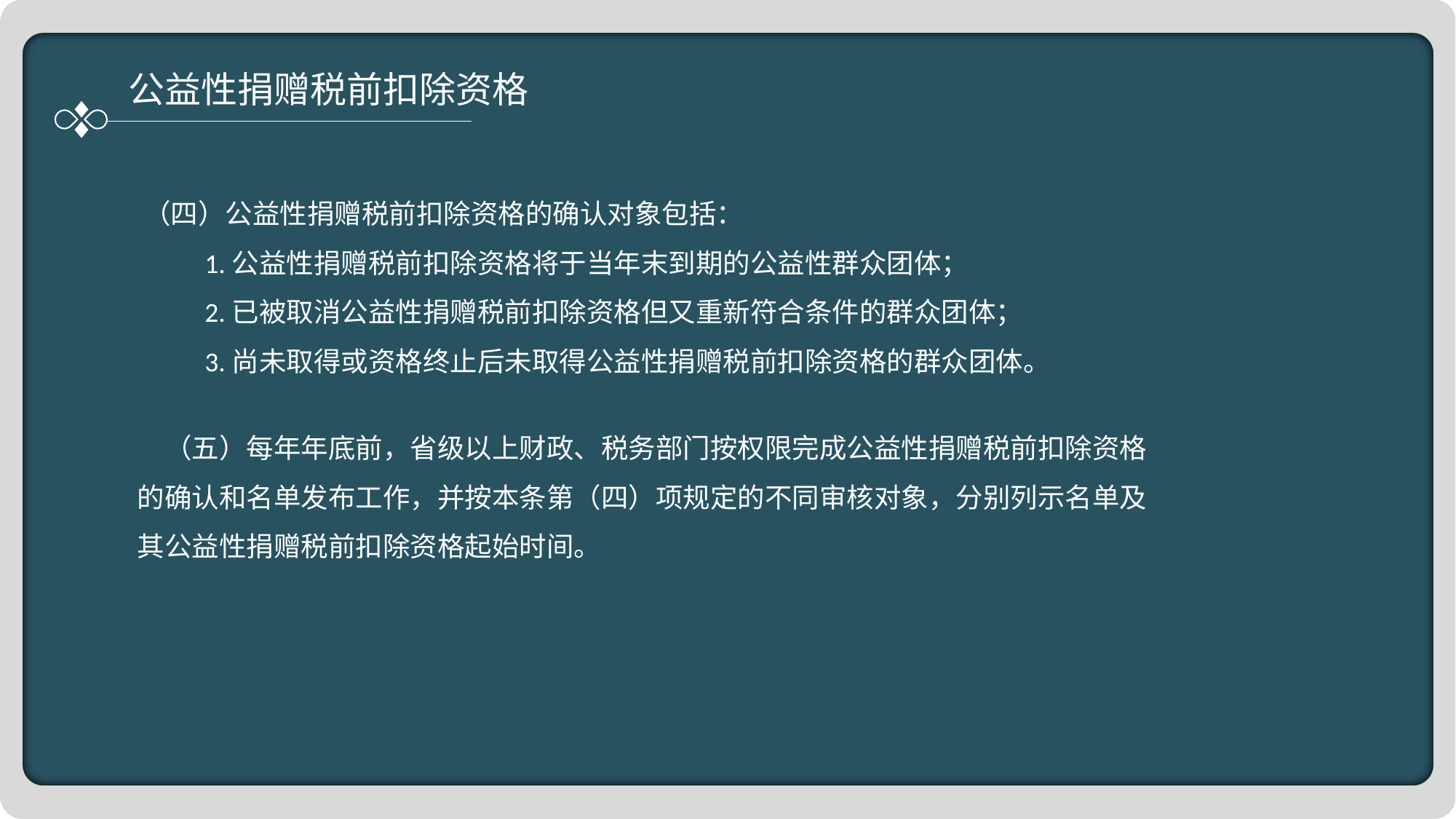

公益性捐赠税前扣除资格

（四）公益性捐赠税前扣除资格的确认对象包括：
　　1.公益性捐赠税前扣除资格将于当年末到期的公益性群众团体；
　　2.已被取消公益性捐赠税前扣除资格但又重新符合条件的群众团体；
　　3.尚未取得或资格终止后未取得公益性捐赠税前扣除资格的群众团体。
　（五）每年年底前，省级以上财政、税务部门按权限完成公益性捐赠税前扣除资格的确认和名单发布工作，并按本条第（四）项规定的不同审核对象，分别列示名单及其公益性捐赠税前扣除资格起始时间。